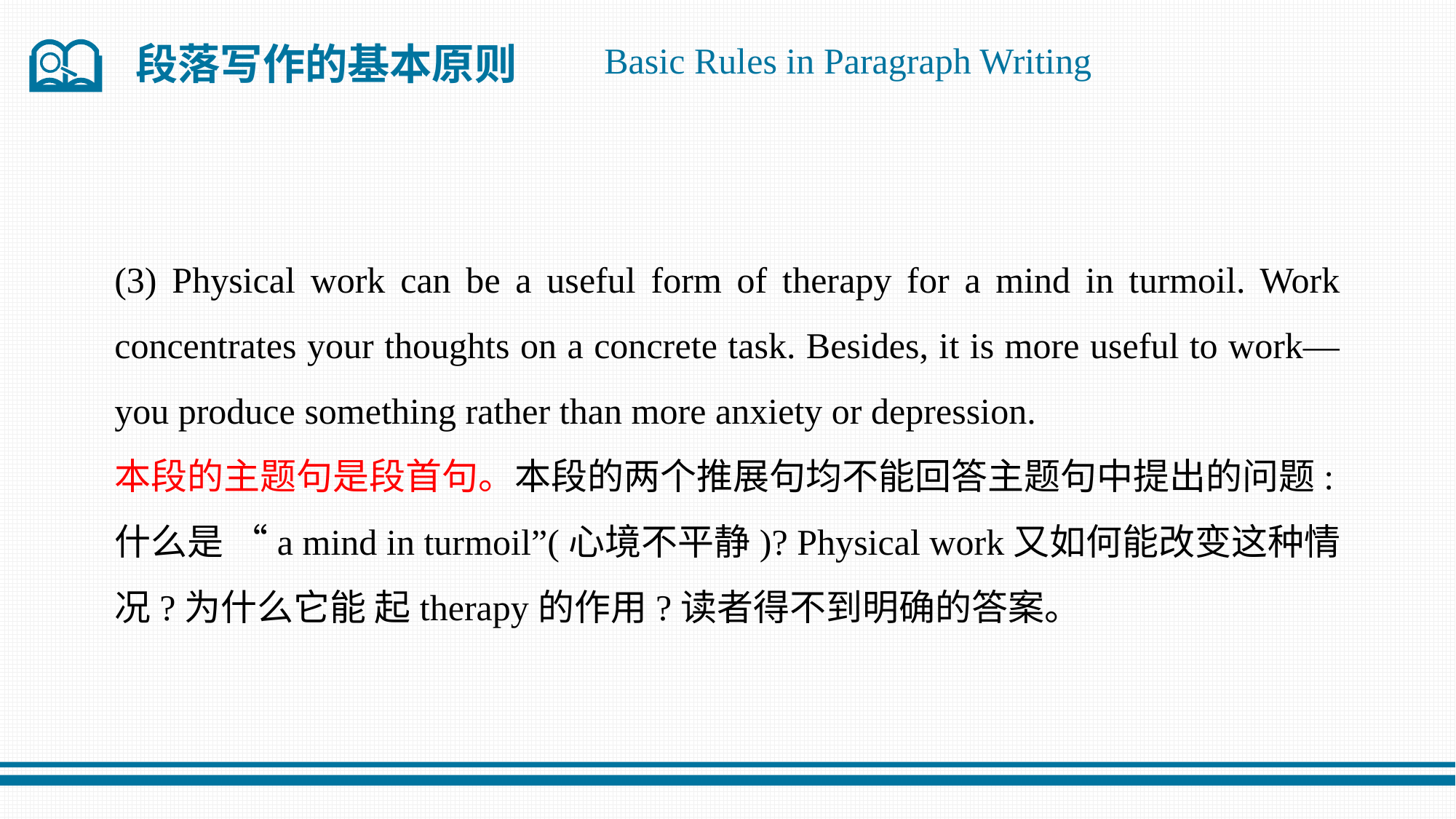

段落写作的基本原则
Basic Rules in Paragraph Writing
(3) Physical work can be a useful form of therapy for a mind in turmoil. Work concentrates your thoughts on a concrete task. Besides, it is more useful to work—you produce something rather than more anxiety or depression.
本段的主题句是段首句。本段的两个推展句均不能回答主题句中提出的问题:什么是 “a mind in turmoil”(心境不平静)? Physical work又如何能改变这种情况?为什么它能 起therapy的作用?读者得不到明确的答案。